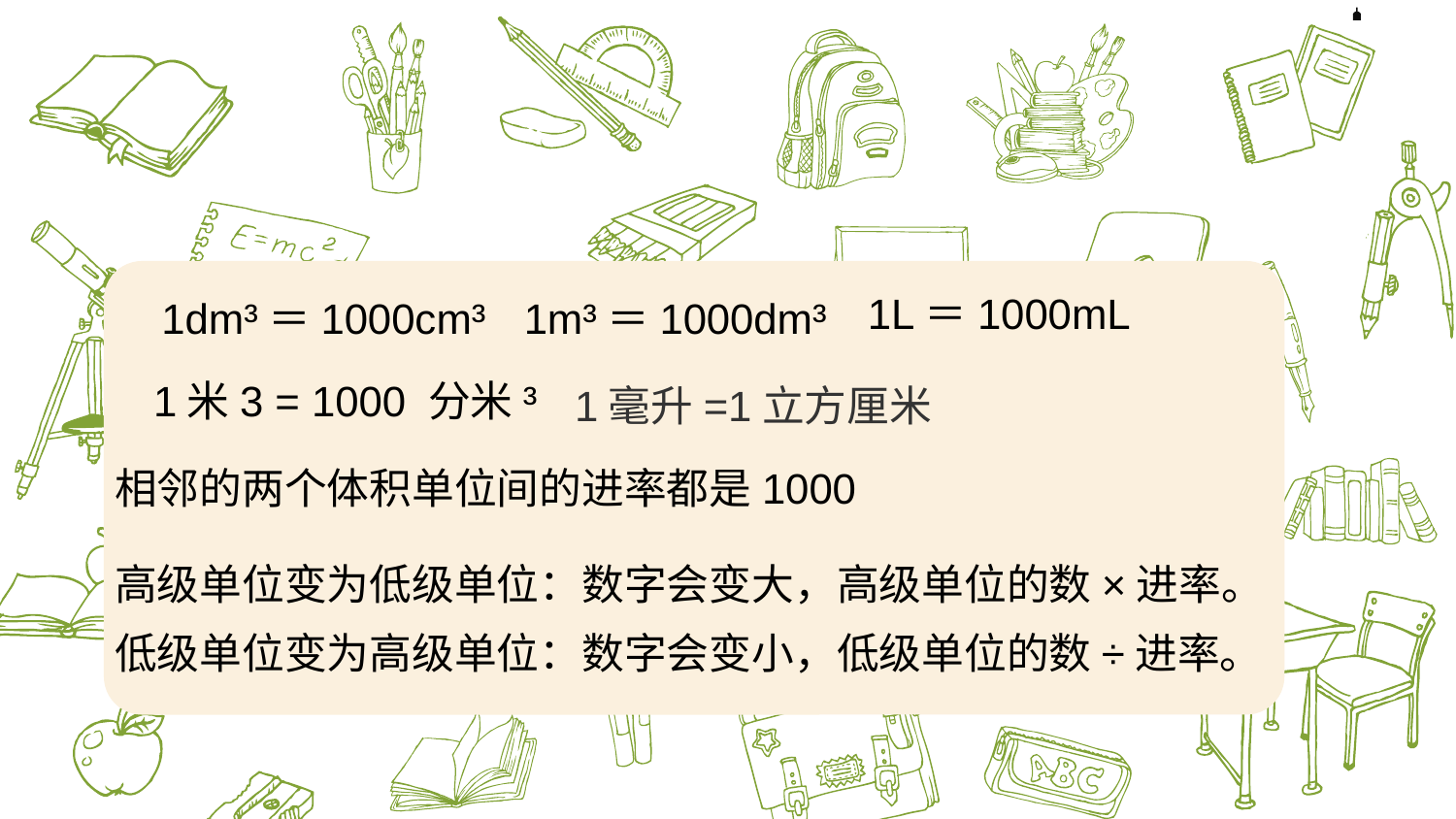

1L＝1000mL
1dm³＝1000cm³
1m³＝1000dm³
1米3 = 1000 分米³
1毫升=1立方厘米
相邻的两个体积单位间的进率都是1000
高级单位变为低级单位：数字会变大，高级单位的数×进率。
低级单位变为高级单位：数字会变小，低级单位的数÷进率。